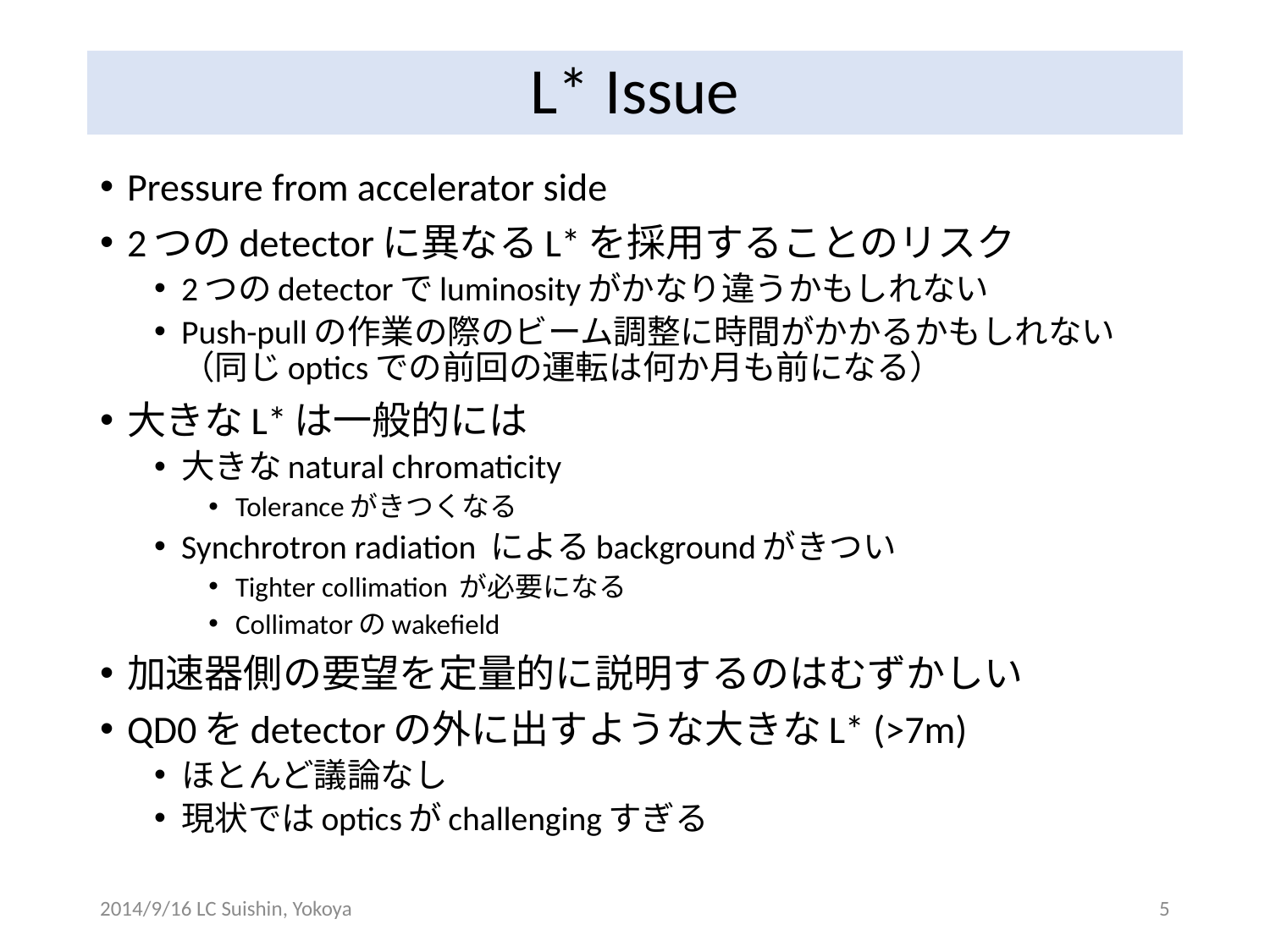

# L* Issue
Pressure from accelerator side
2つのdetectorに異なるL*を採用することのリスク
2つのdetectorでluminosityがかなり違うかもしれない
Push-pullの作業の際のビーム調整に時間がかかるかもしれない（同じopticsでの前回の運転は何か月も前になる）
大きなL*は一般的には
大きなnatural chromaticity
Toleranceがきつくなる
Synchrotron radiation によるbackgroundがきつい
Tighter collimation が必要になる
Collimatorのwakefield
加速器側の要望を定量的に説明するのはむずかしい
QD0をdetectorの外に出すような大きなL* (>7m)
ほとんど議論なし
現状ではopticsがchallengingすぎる
2014/9/16 LC Suishin, Yokoya
5